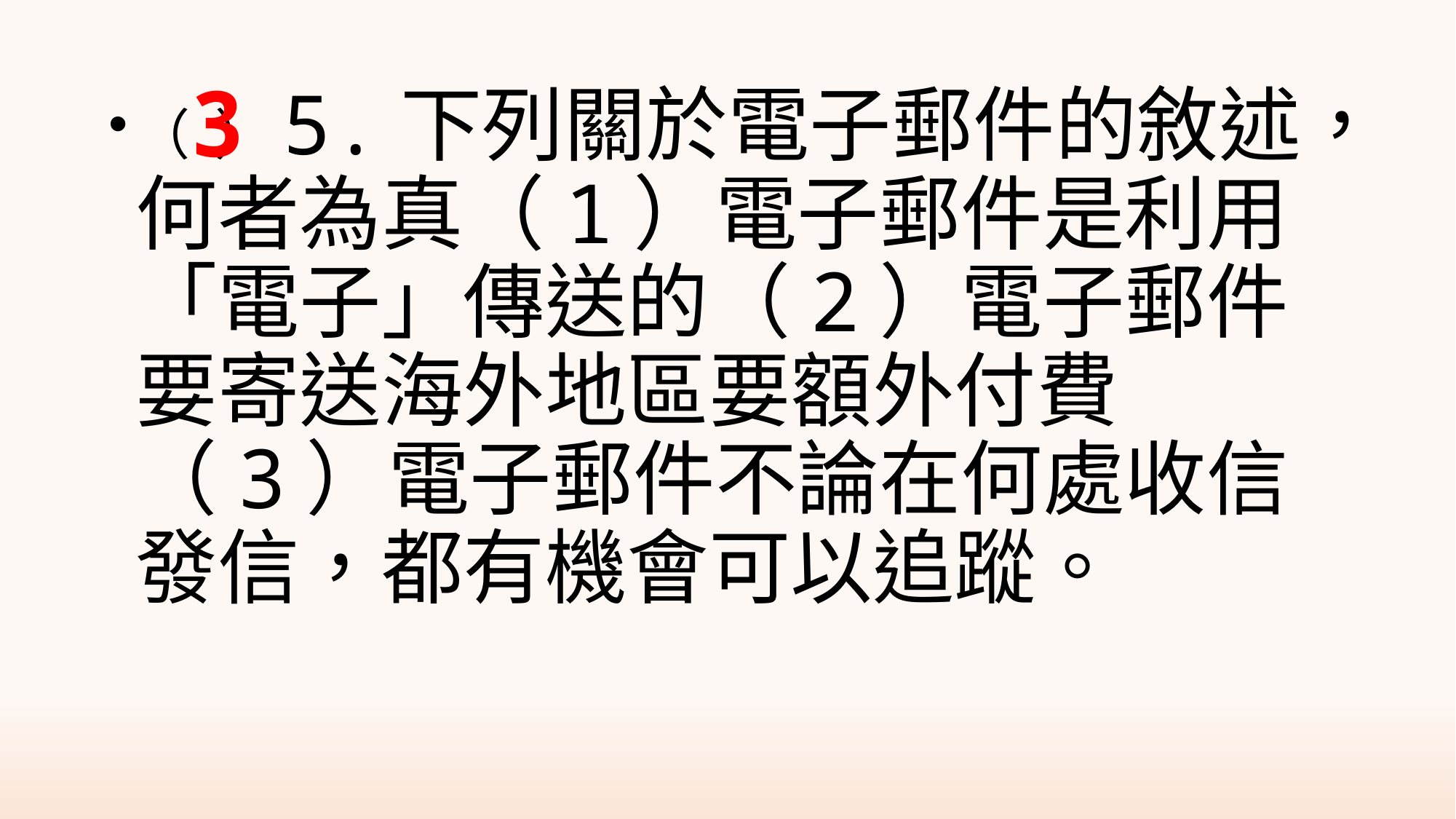

3
（  ）5.下列關於電子郵件的敘述，何者為真（1）電子郵件是利用「電子」傳送的（2）電子郵件要寄送海外地區要額外付費（3）電子郵件不論在何處收信發信，都有機會可以追蹤。